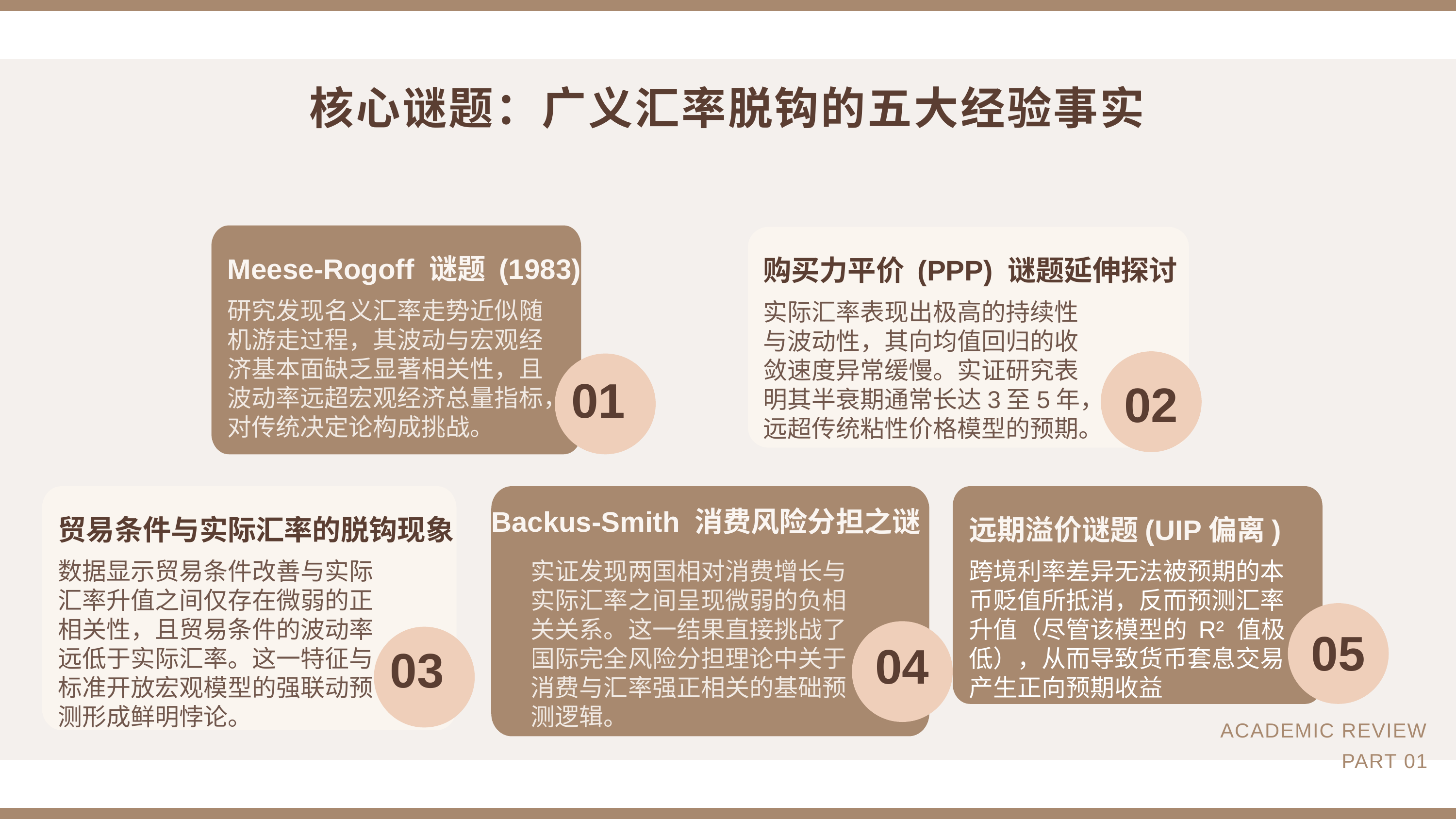

核心谜题：广义汇率脱钩的五大经验事实

Meese-Rogoff 谜题 (1983)
购买力平价 (PPP) 谜题延伸探讨
研究发现名义汇率走势近似随机游走过程，其波动与宏观经济基本面缺乏显著相关性，且波动率远超宏观经济总量指标，对传统决定论构成挑战。
实际汇率表现出极高的持续性与波动性，其向均值回归的收敛速度异常缓慢。实证研究表明其半衰期通常长达3至5年，远超传统粘性价格模型的预期。

01
02

Backus-Smith 消费风险分担之谜
贸易条件与实际汇率的脱钩现象
远期溢价谜题(UIP偏离)
数据显示贸易条件改善与实际汇率升值之间仅存在微弱的正相关性，且贸易条件的波动率远低于实际汇率。这一特征与标准开放宏观模型的强联动预测形成鲜明悖论。
实证发现两国相对消费增长与实际汇率之间呈现微弱的负相关关系。这一结果直接挑战了国际完全风险分担理论中关于消费与汇率强正相关的基础预测逻辑。
跨境利率差异无法被预期的本币贬值所抵消，反而预测汇率升值（尽管该模型的 R² 值极低），从而导致货币套息交易产生正向预期收益

05

04
03
ACADEMIC REVIEW PART 01